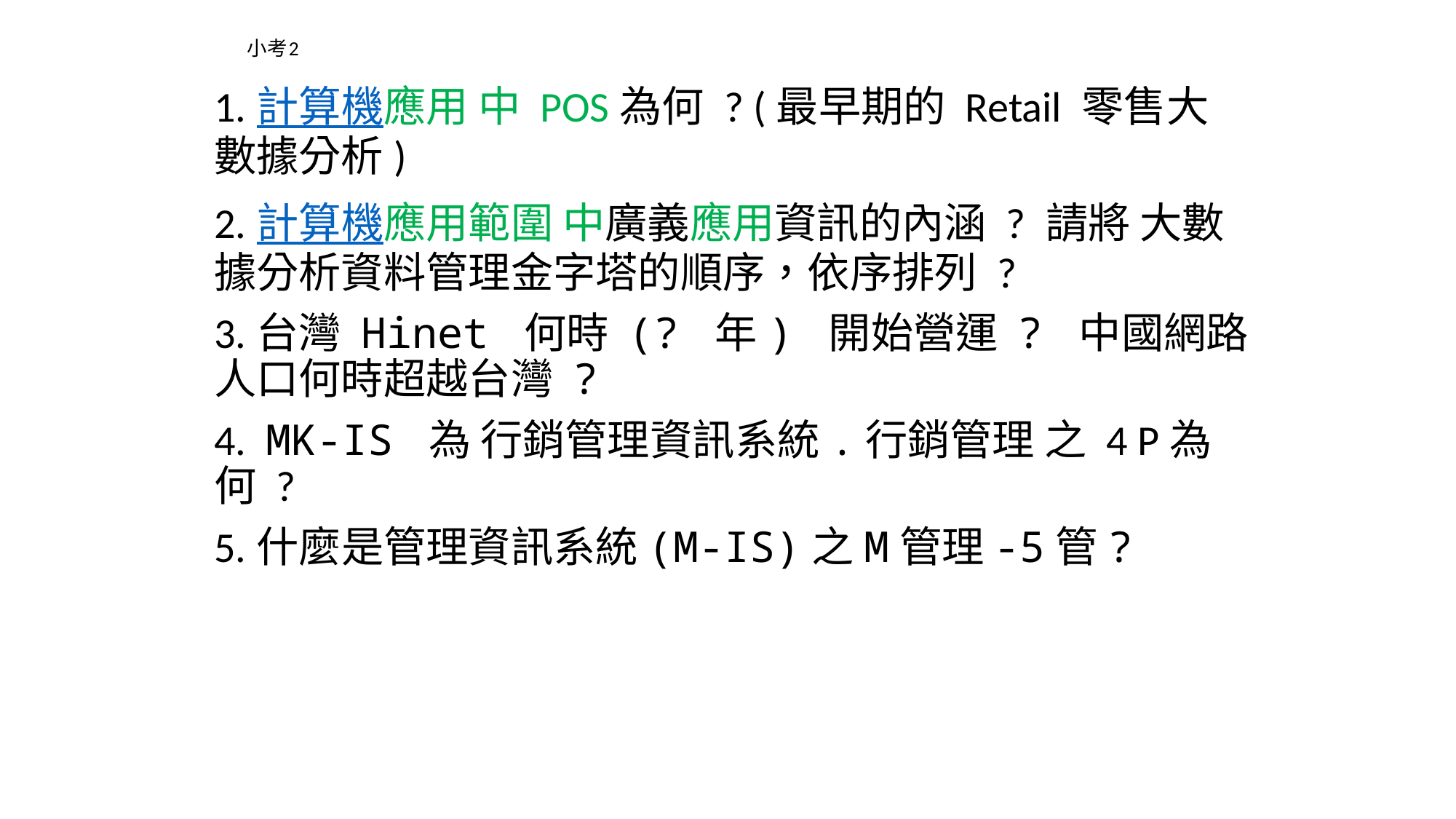

# 小考2
1.計算機應用 中 POS為何 ? (最早期的 Retail 零售大數據分析)
2.計算機應用範圍 中廣義應用資訊的內涵 ? 請將 大數據分析資料管理金字塔的順序，依序排列 ?
3.台灣 Hinet 何時 (? 年) 開始營運 ? 中國網路人口何時超越台灣 ?
4.  MK-IS 為 行銷管理資訊系統.行銷管理 之 4 P為何 ?
5.什麼是管理資訊系統(M-IS)之M管理-5管?